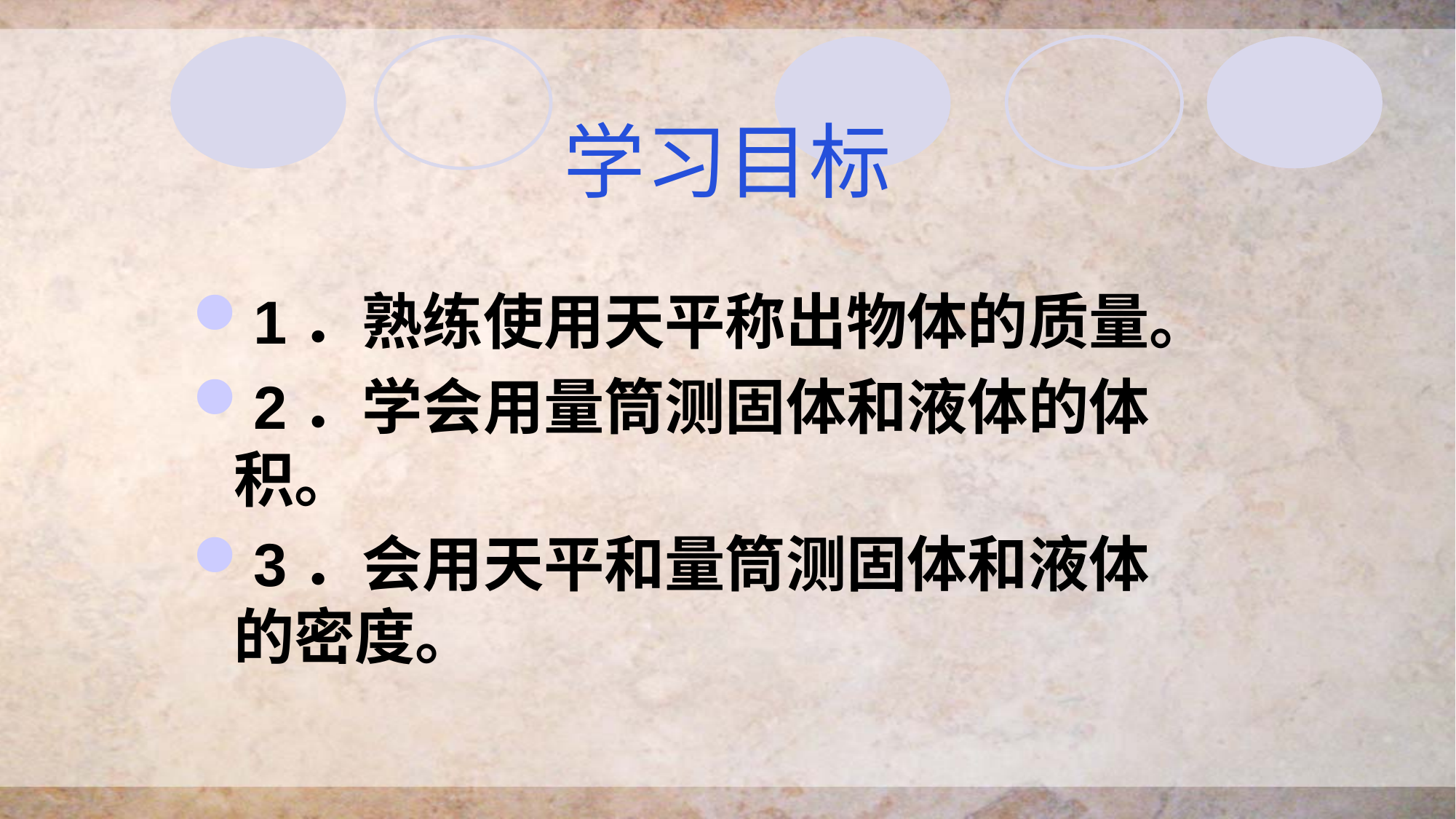

# 学习目标
1．熟练使用天平称出物体的质量。
2．学会用量筒测固体和液体的体积。
3．会用天平和量筒测固体和液体的密度。